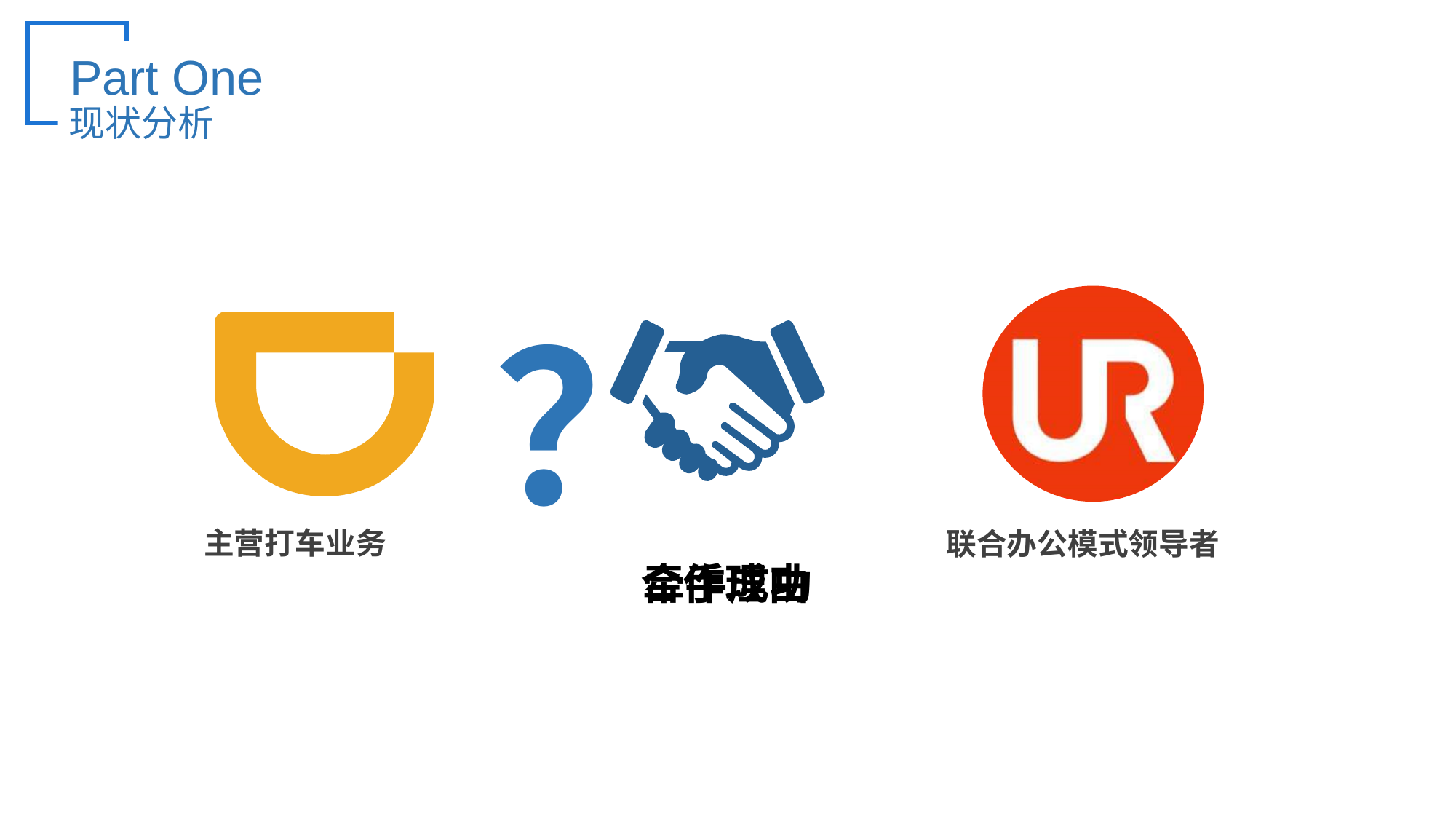

Part One
现状分析

？

主营打车业务
联合办公模式领导者
合作理由
牵手成功